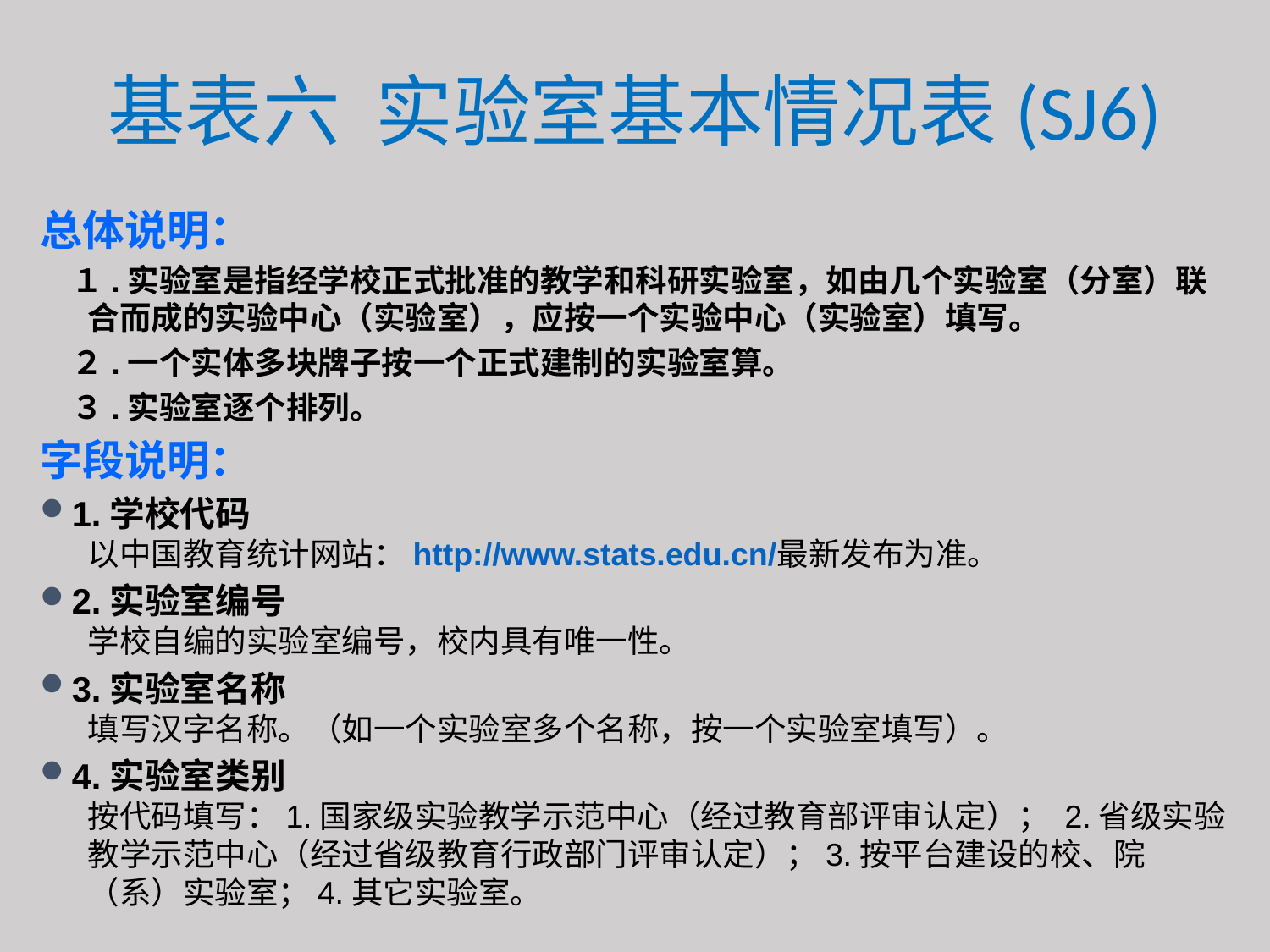

# 基表六  实验室基本情况表(SJ6)
总体说明：
　１.实验室是指经学校正式批准的教学和科研实验室，如由几个实验室（分室）联合而成的实验中心（实验室），应按一个实验中心（实验室）填写。
　２.一个实体多块牌子按一个正式建制的实验室算。
　３.实验室逐个排列。
字段说明：
1.学校代码
以中国教育统计网站：http://www.stats.edu.cn/最新发布为准。
2.实验室编号
学校自编的实验室编号，校内具有唯一性。
3.实验室名称
填写汉字名称。（如一个实验室多个名称，按一个实验室填写）。
4.实验室类别
按代码填写：1.国家级实验教学示范中心（经过教育部评审认定）； 2.省级实验教学示范中心（经过省级教育行政部门评审认定）；3.按平台建设的校、院（系）实验室；4.其它实验室。